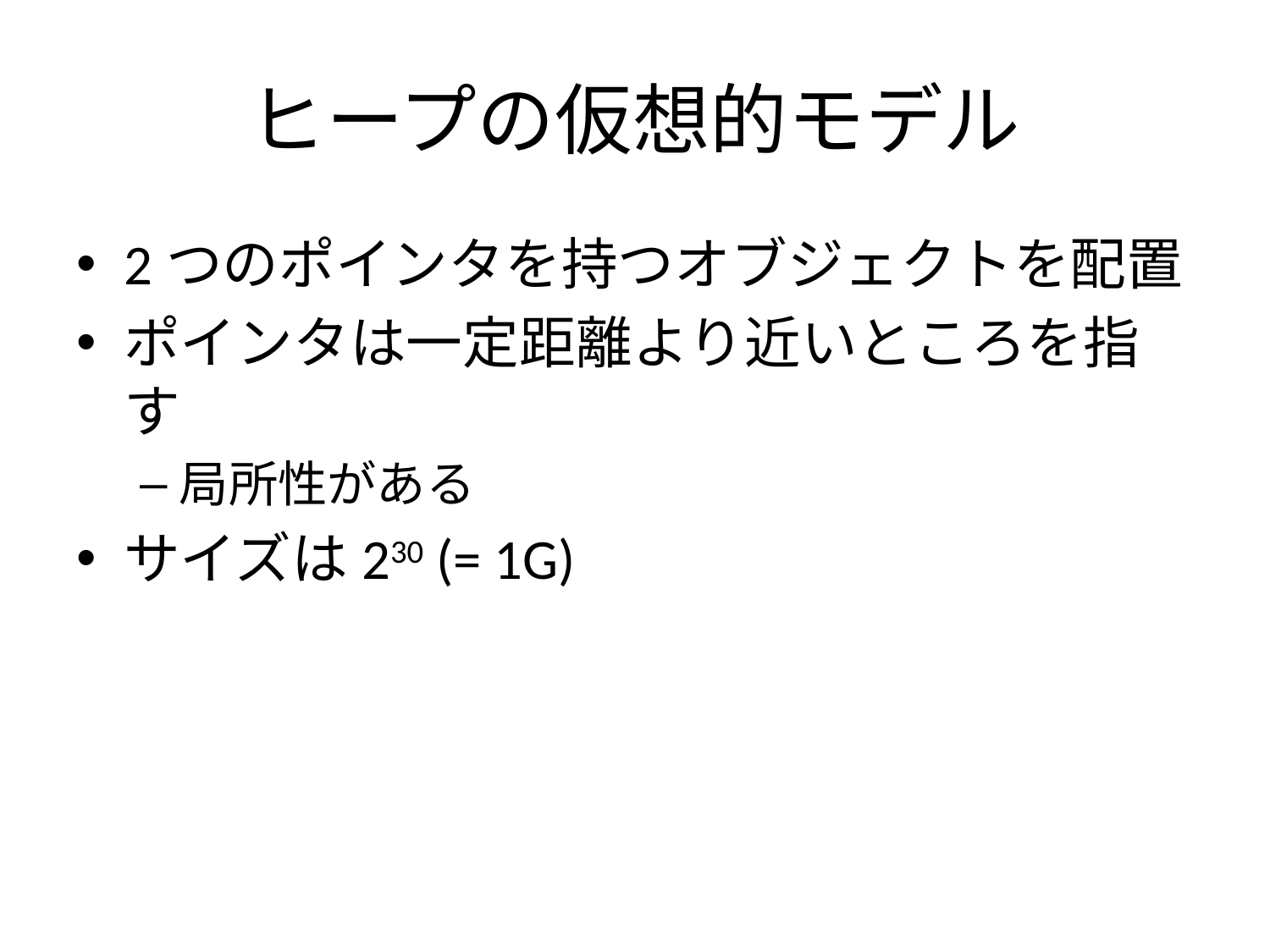

# ヒープの仮想的モデル
2つのポインタを持つオブジェクトを配置
ポインタは一定距離より近いところを指す
局所性がある
サイズは230 (= 1G)